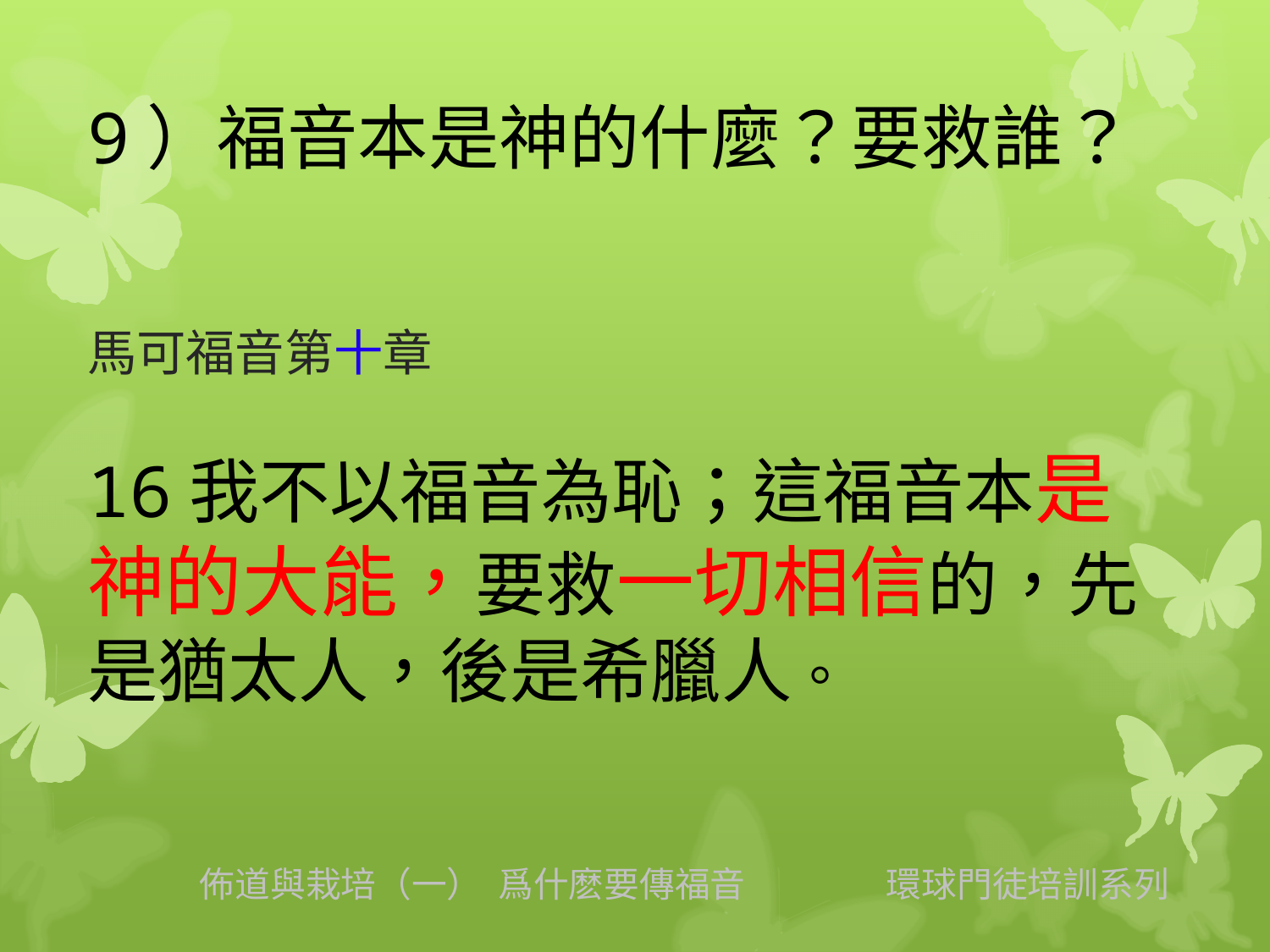

9）福音本是神的什麼？要救誰？

馬可福音第十章

16我不以福音為恥；這福音本是神的大能，要救一切相信的，先是猶太人，後是希臘人。